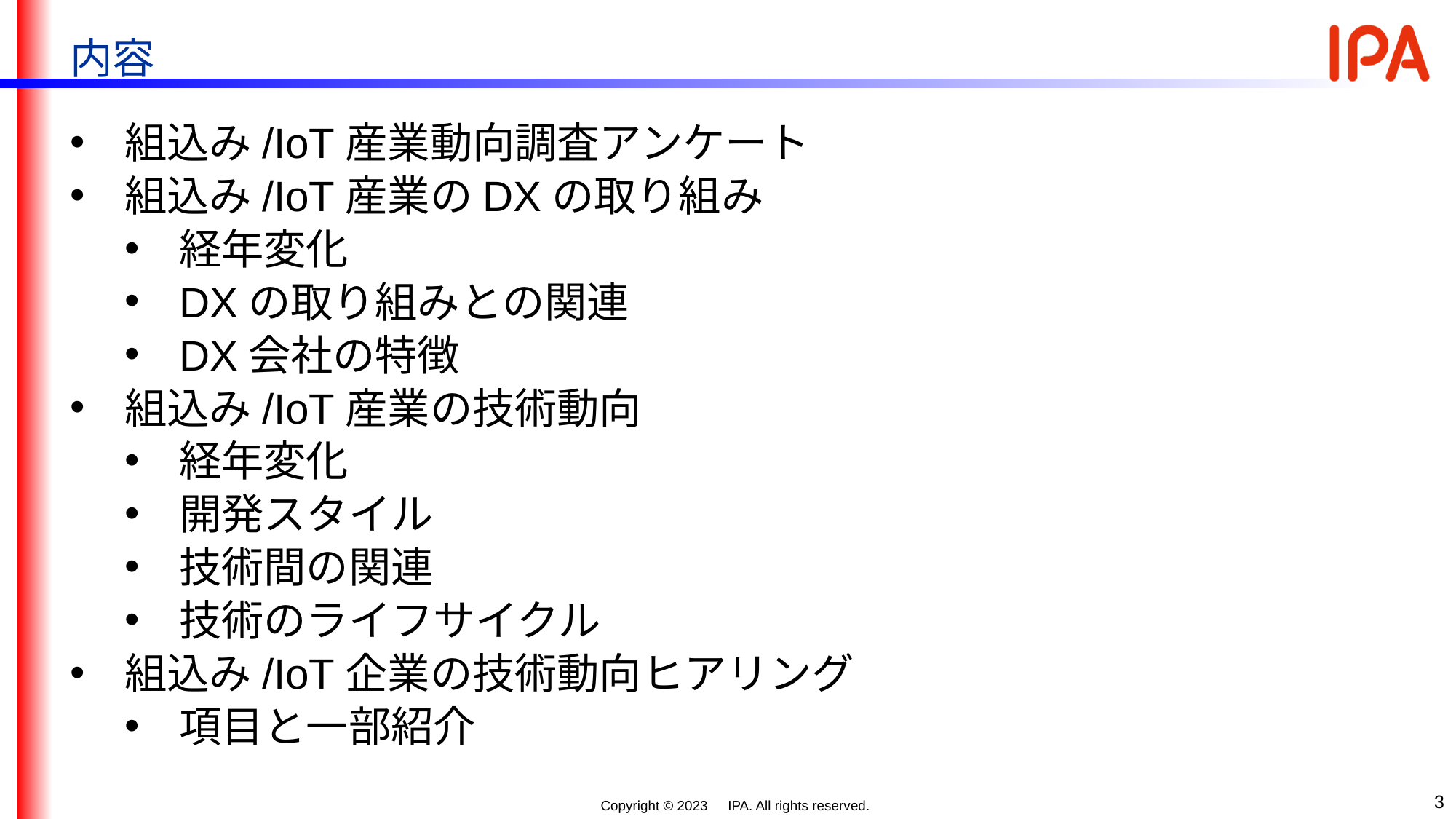

# 内容
組込み/IoT産業動向調査アンケート
組込み/IoT産業のDXの取り組み
経年変化
DXの取り組みとの関連
DX会社の特徴
組込み/IoT産業の技術動向
経年変化
開発スタイル
技術間の関連
技術のライフサイクル
組込み/IoT企業の技術動向ヒアリング
項目と一部紹介
3